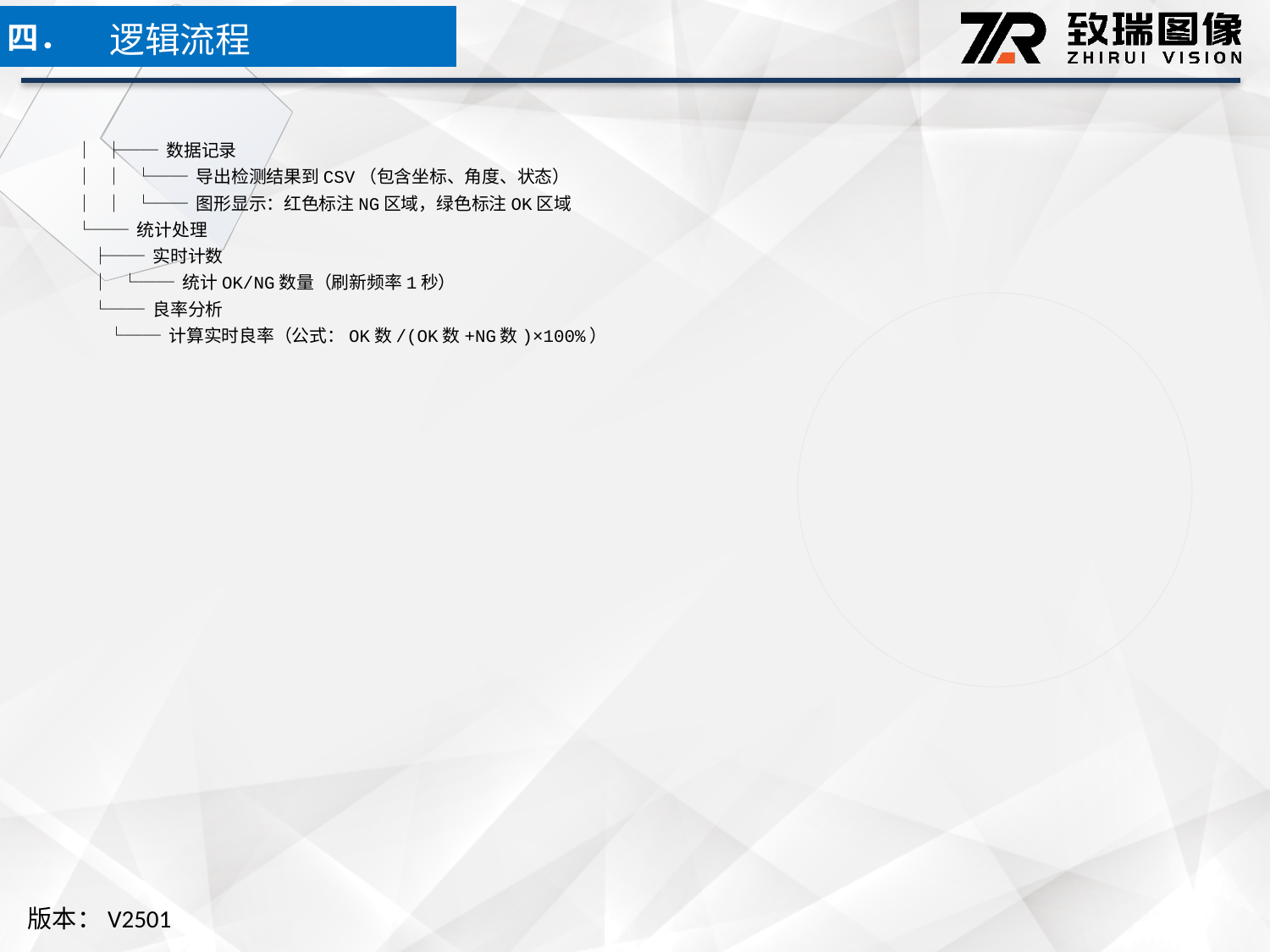

逻辑流程
四．

│   ├── 数据记录
│   │   └── 导出检测结果到CSV（包含坐标、角度、状态）
│   │   └── 图形显示：红色标注NG区域，绿色标注OK区域
└── 统计处理
    ├── 实时计数
    │   └── 统计OK/NG数量（刷新频率1秒）
    └── 良率分析
        └── 计算实时良率（公式：OK数/(OK数+NG数)×100%）